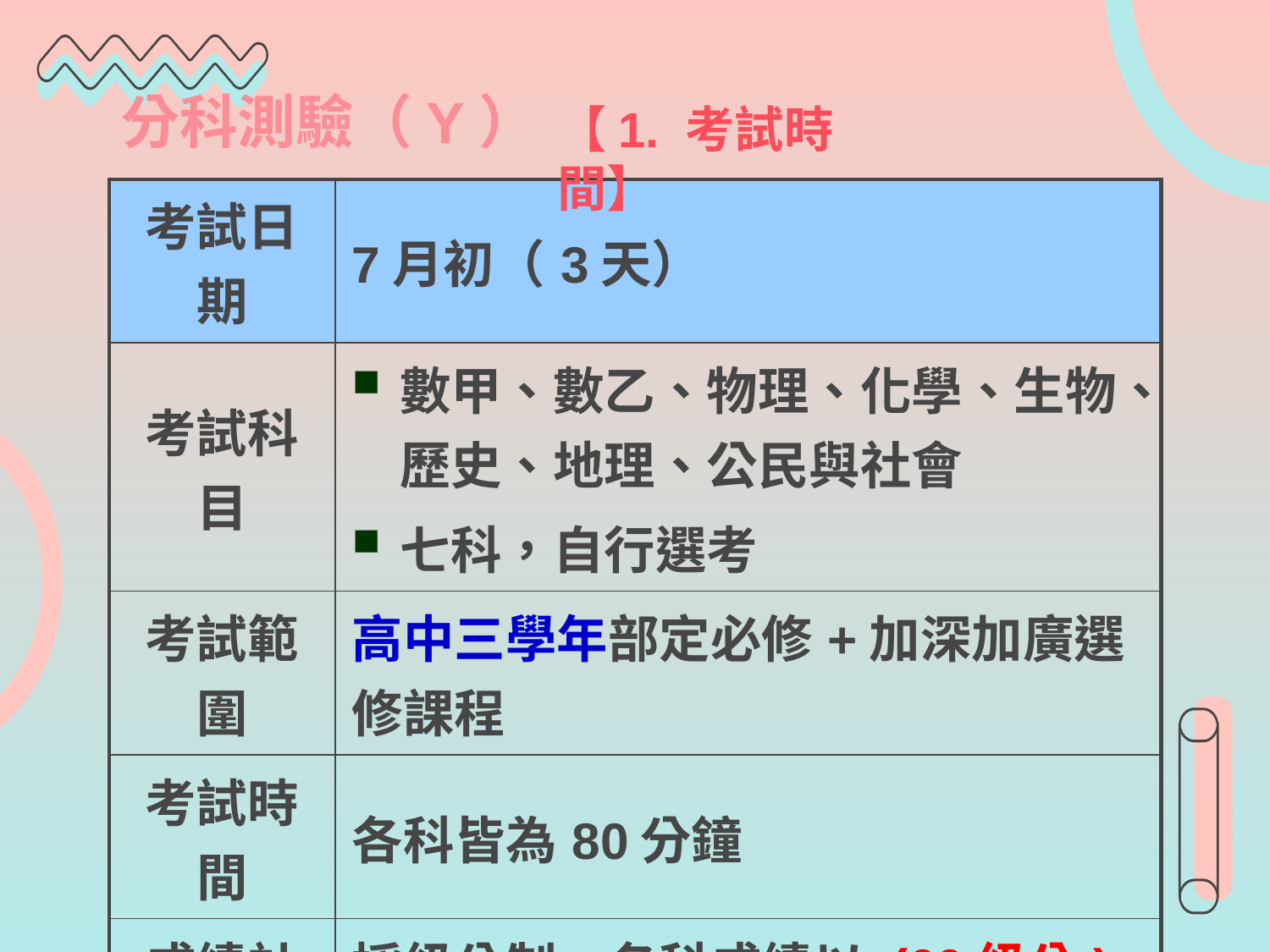

分科測驗（Y）
【1. 考試時間】
| 考試日期 | 7月初（3天） |
| --- | --- |
| 考試科目 | 數甲、數乙、物理、化學、生物、歷史、地理、公民與社會 七科，自行選考 |
| 考試範圍 | 高中三學年部定必修+加深加廣選修課程 |
| 考試時間 | 各科皆為80分鐘 |
| 成績計算 | 採級分制，各科成績以 (60級分)計算 |